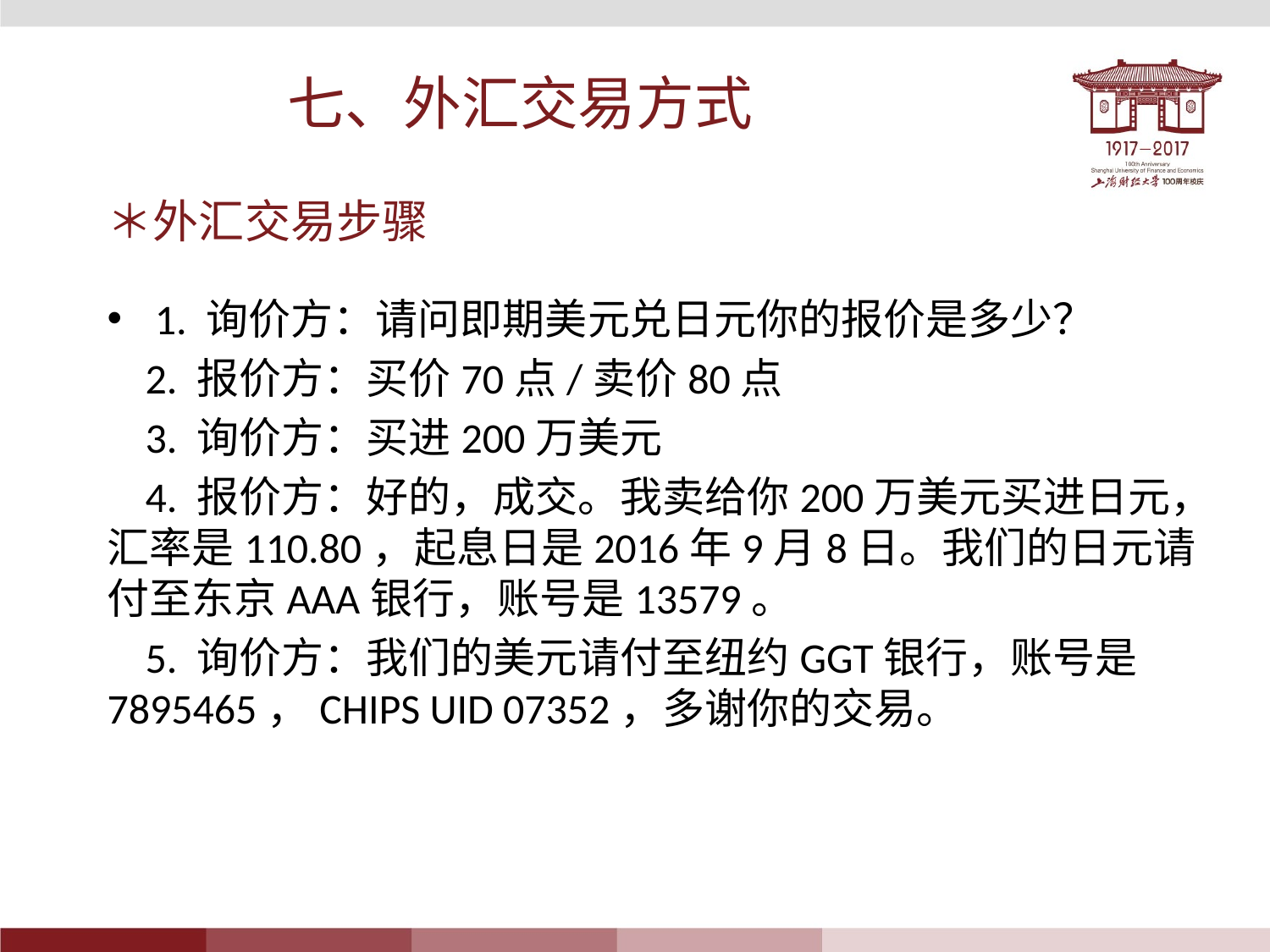

# 七、外汇交易方式
＊外汇交易步骤
1. 询价方：请问即期美元兑日元你的报价是多少？
    2. 报价方：买价70点/卖价80点
    3. 询价方：买进200万美元
    4. 报价方：好的，成交。我卖给你200万美元买进日元，汇率是110.80，起息日是2016年9月8日。我们的日元请付至东京AAA银行，账号是13579。
    5. 询价方：我们的美元请付至纽约GGT银行，账号是7895465，CHIPS UID 07352，多谢你的交易。